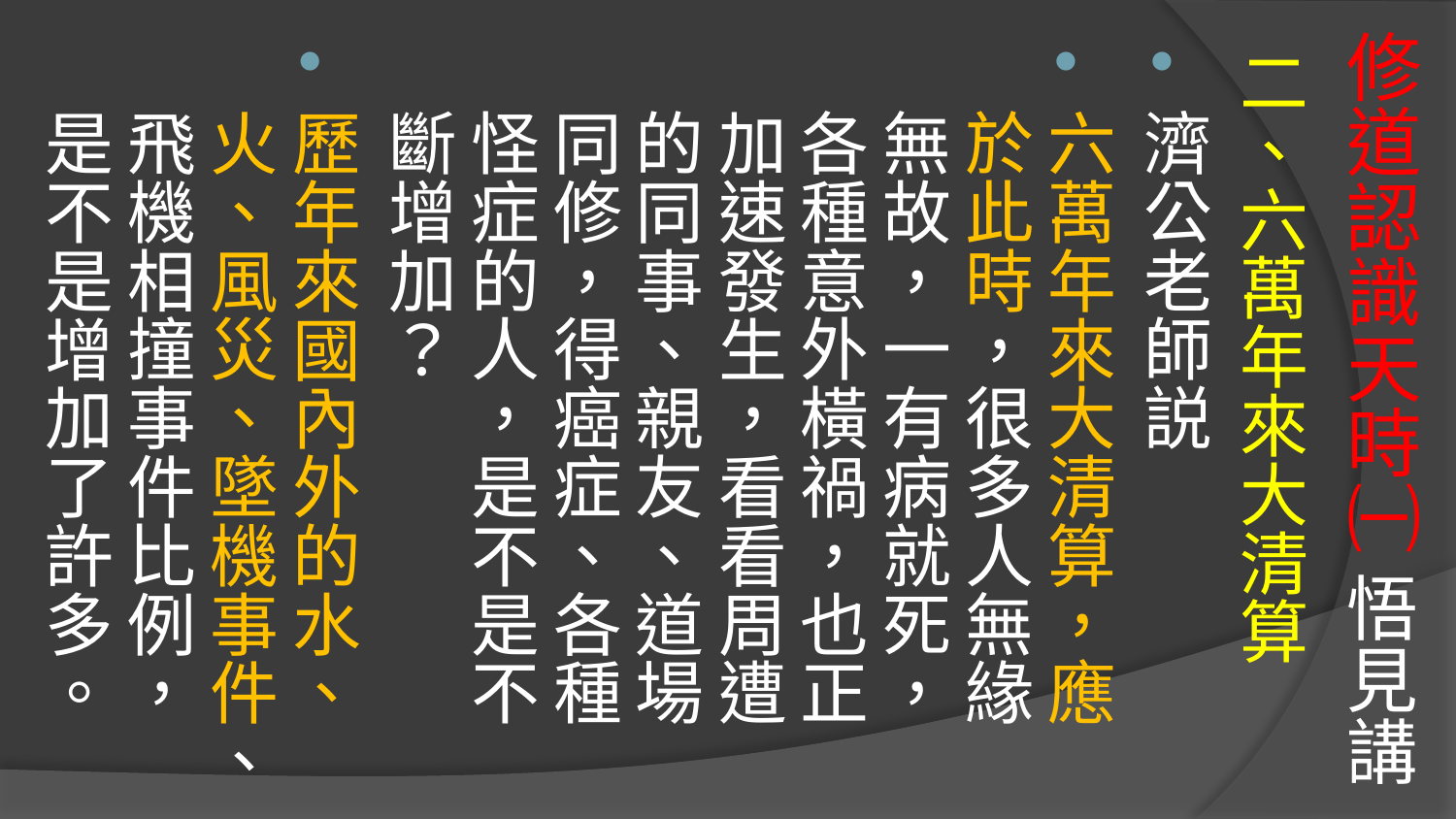

# 修道認識天時㈠ 悟見講
二、六萬年來大清算
濟公老師説
六萬年來大清算，應於此時，很多人無緣無故，一有病就死，各種意外橫禍，也正加速發生，看看周遭的同事、親友、道場同修，得癌症、各種怪症的人，是不是不斷增加？
歷年來國內外的水、火、風災、墜機事件、飛機相撞事件比例，是不是增加了許多。